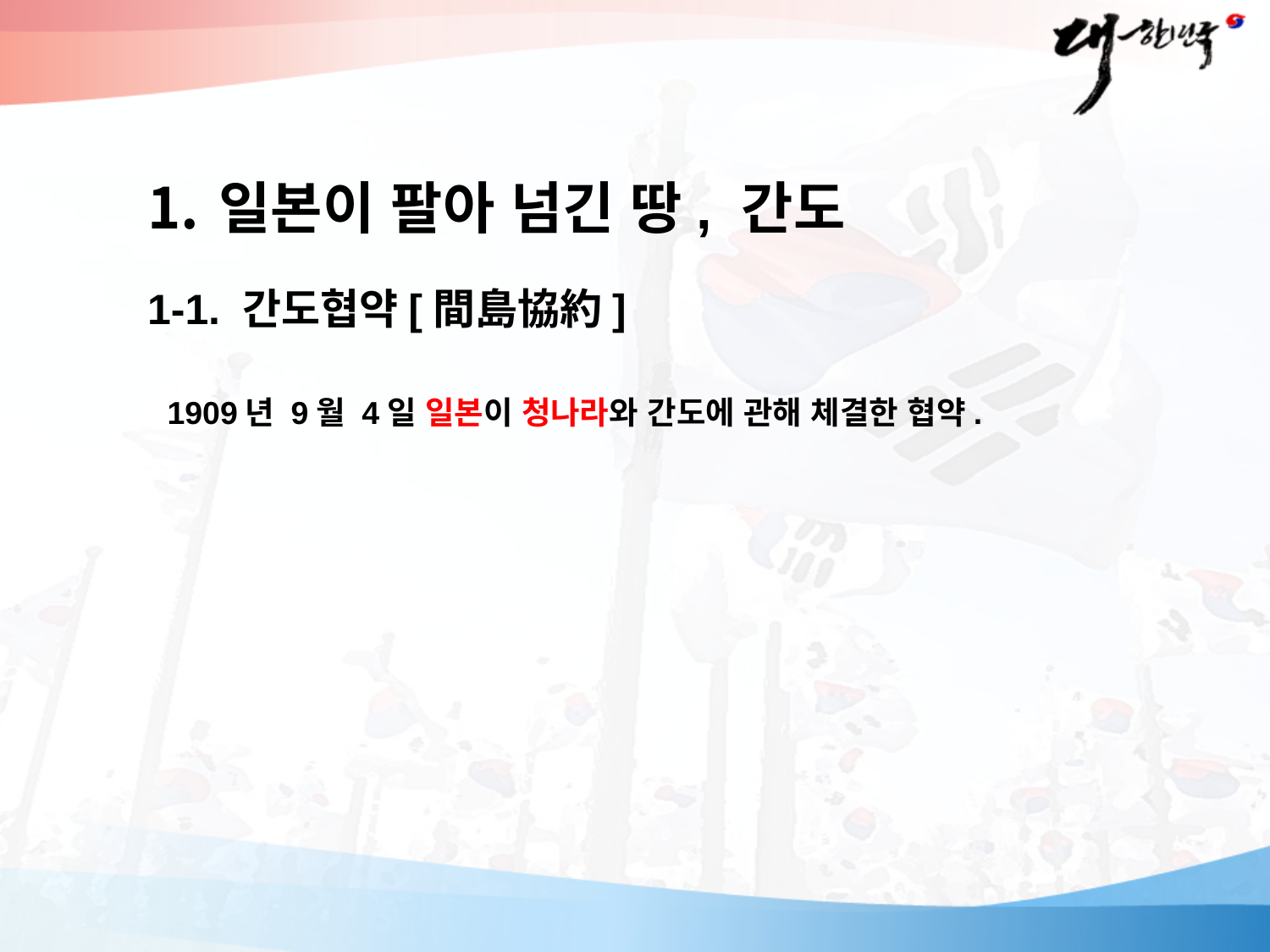

일본이 팔아 넘긴 땅, 간도
1-1. 간도협약[間島協約]
1909년 9월 4일 일본이 청나라와 간도에 관해 체결한 협약.